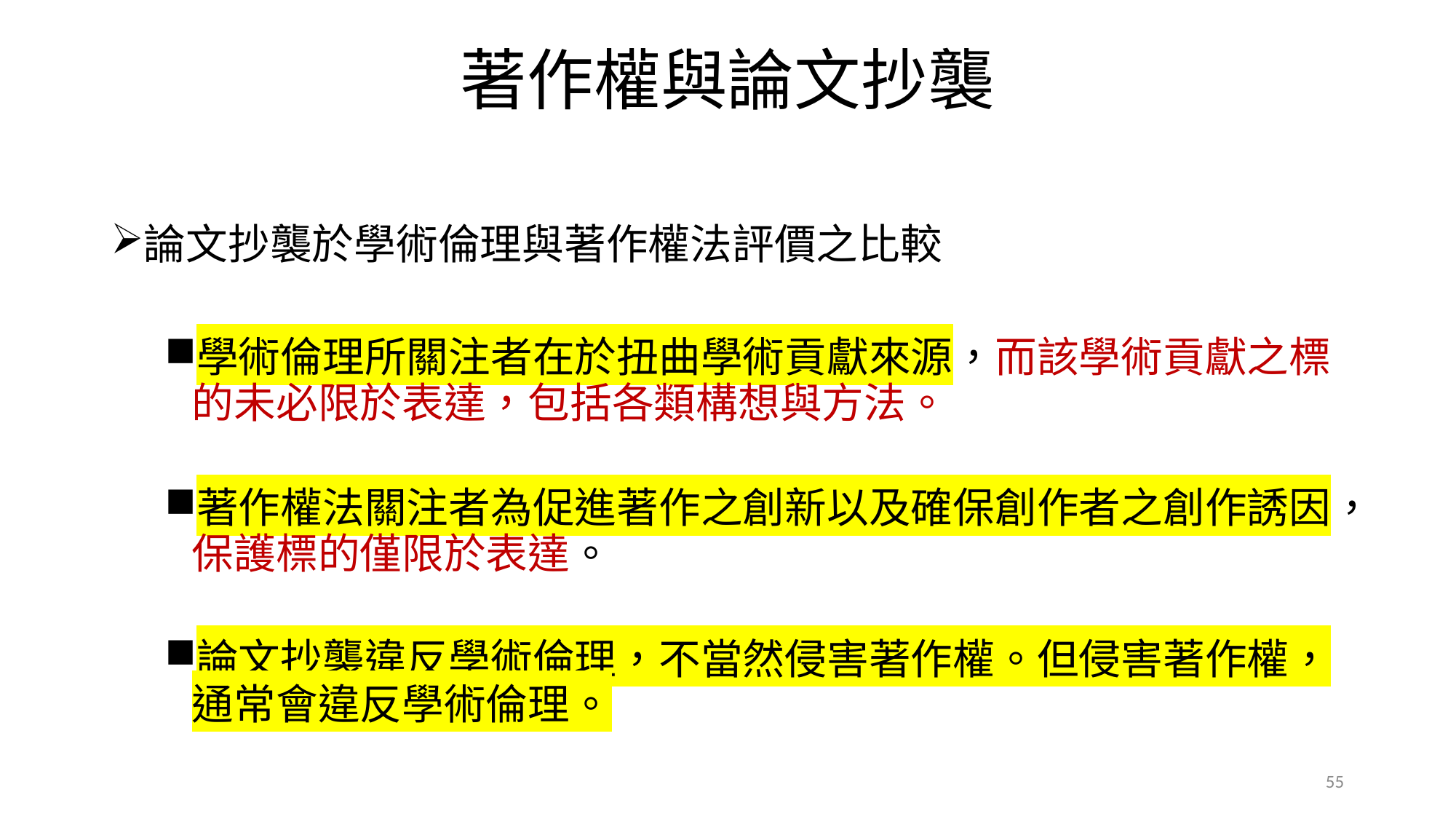

# 著作權與論文抄襲
論文抄襲於學術倫理與著作權法評價之比較

學術倫理所關注者在於扭曲學術貢獻來源，而該學術貢獻之標的未必限於表達，包括各類構想與方法。

著作權法關注者為促進著作之創新以及確保創作者之創作誘因，保護標的僅限於表達。

論文抄襲違反學術倫理，不當然侵害著作權。但侵害著作權，通常會違反學術倫理。

55